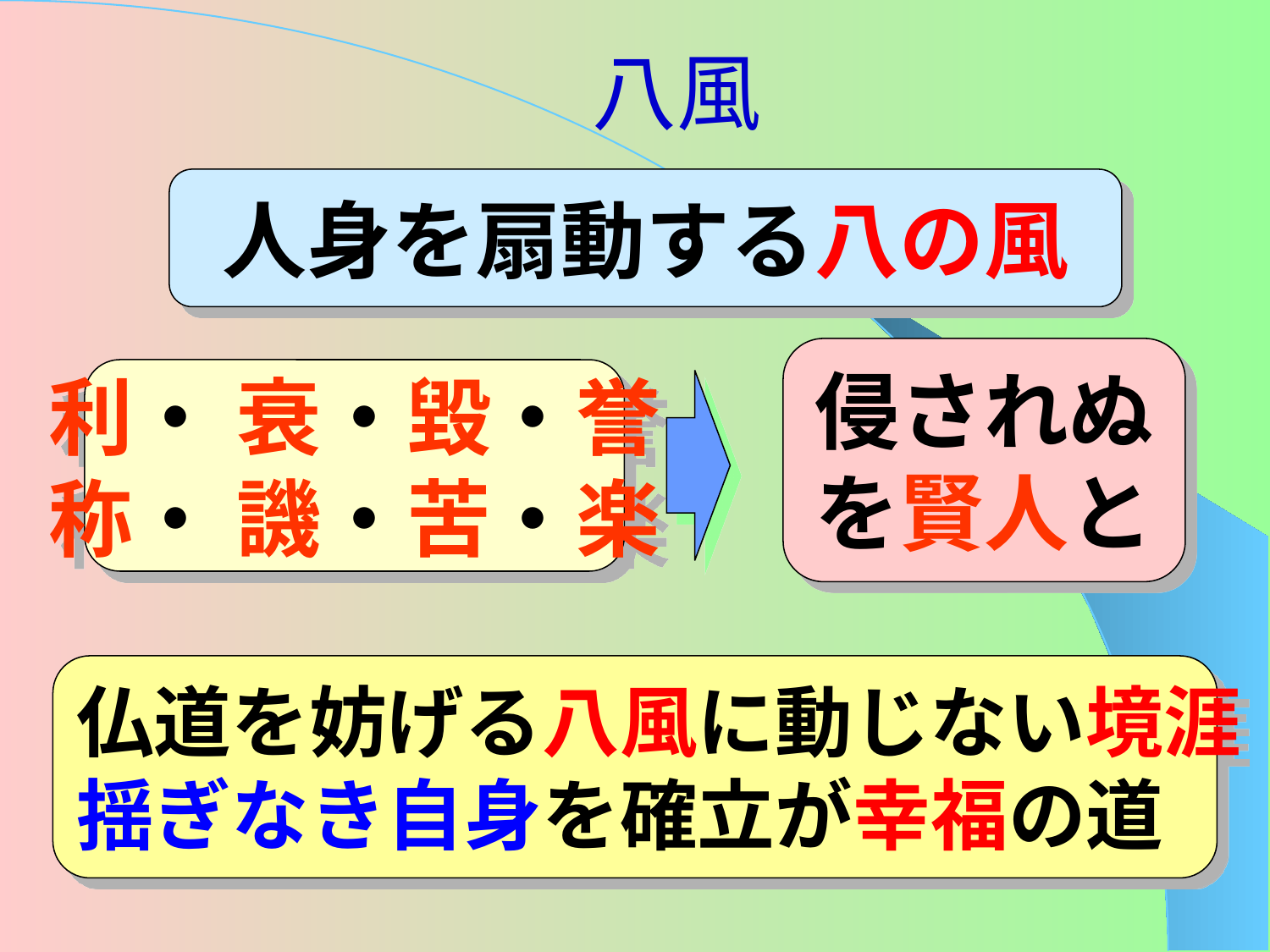

# 八風
人身を扇動する八の風
侵されぬ
を賢人と
利・ 衰・毀・誉
称・ 譏・苦・楽

仏道を妨げる八風に動じない境涯
揺ぎなき自身を確立が幸福の道